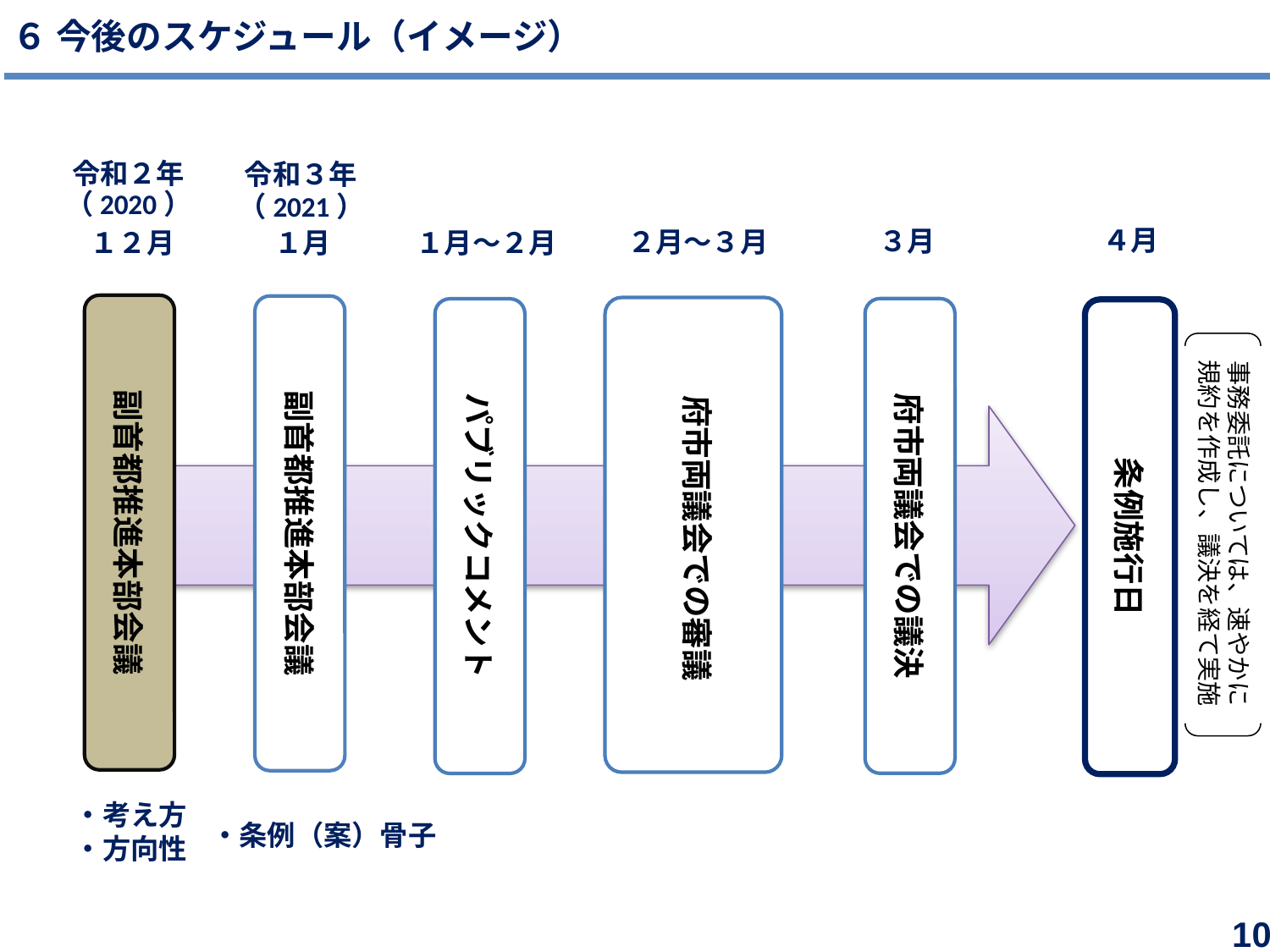

６ 今後のスケジュール（イメージ）
令和２年
令和３年
４月
３月
２月～３月
１月～２月
１月
１２月
副首都推進本部会議
副首都推進本部会議

府市両議会での議決
パブリックコメント

条例施行日

府市両議会での審議

・考え方
・方向性
（2020）
（2021）

事務委託については、速やかに
規約を作成し、議決を経て実施

・条例（案）骨子
10